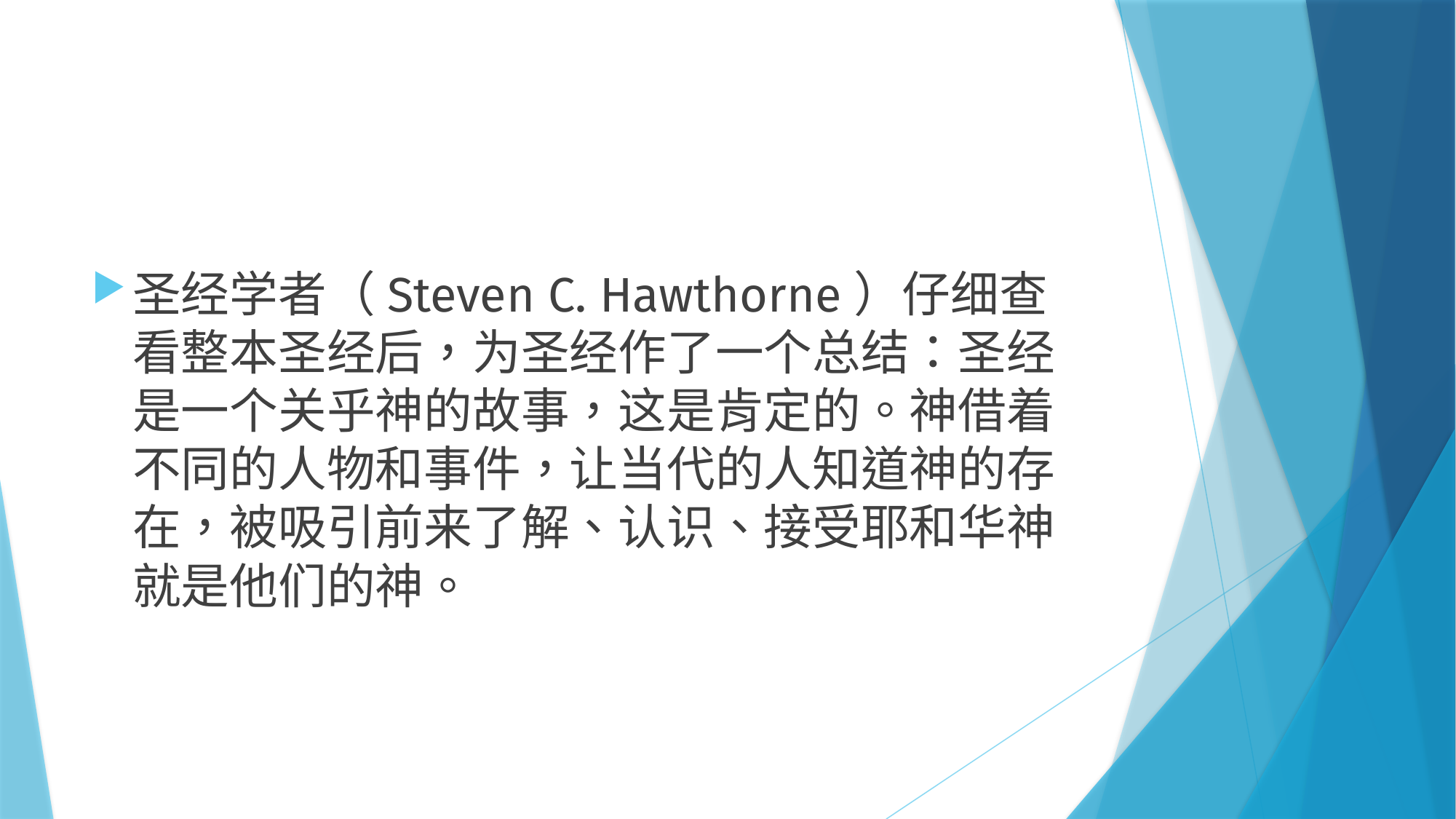

#
圣经学者（Steven C. Hawthorne）仔细查看整本圣经后，为圣经作了一个总结：圣经是一个关乎神的故事，这是肯定的。神借着不同的人物和事件，让当代的人知道神的存在，被吸引前来了解、认识、接受耶和华神就是他们的神。